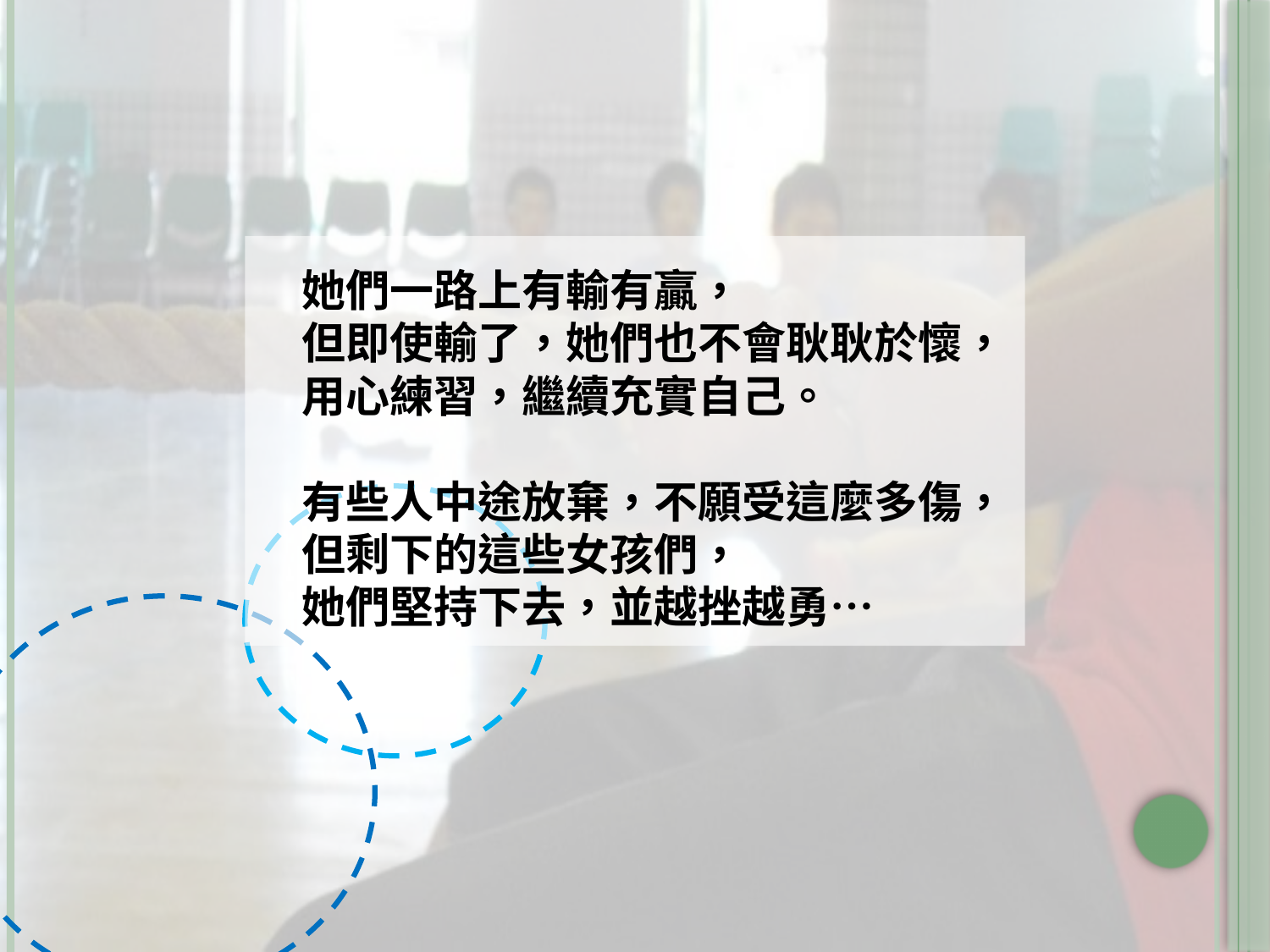

她們一路上有輸有贏，
但即使輸了，她們也不會耿耿於懷，
用心練習，繼續充實自己。

有些人中途放棄，不願受這麼多傷，
但剩下的這些女孩們，
她們堅持下去，並越挫越勇…